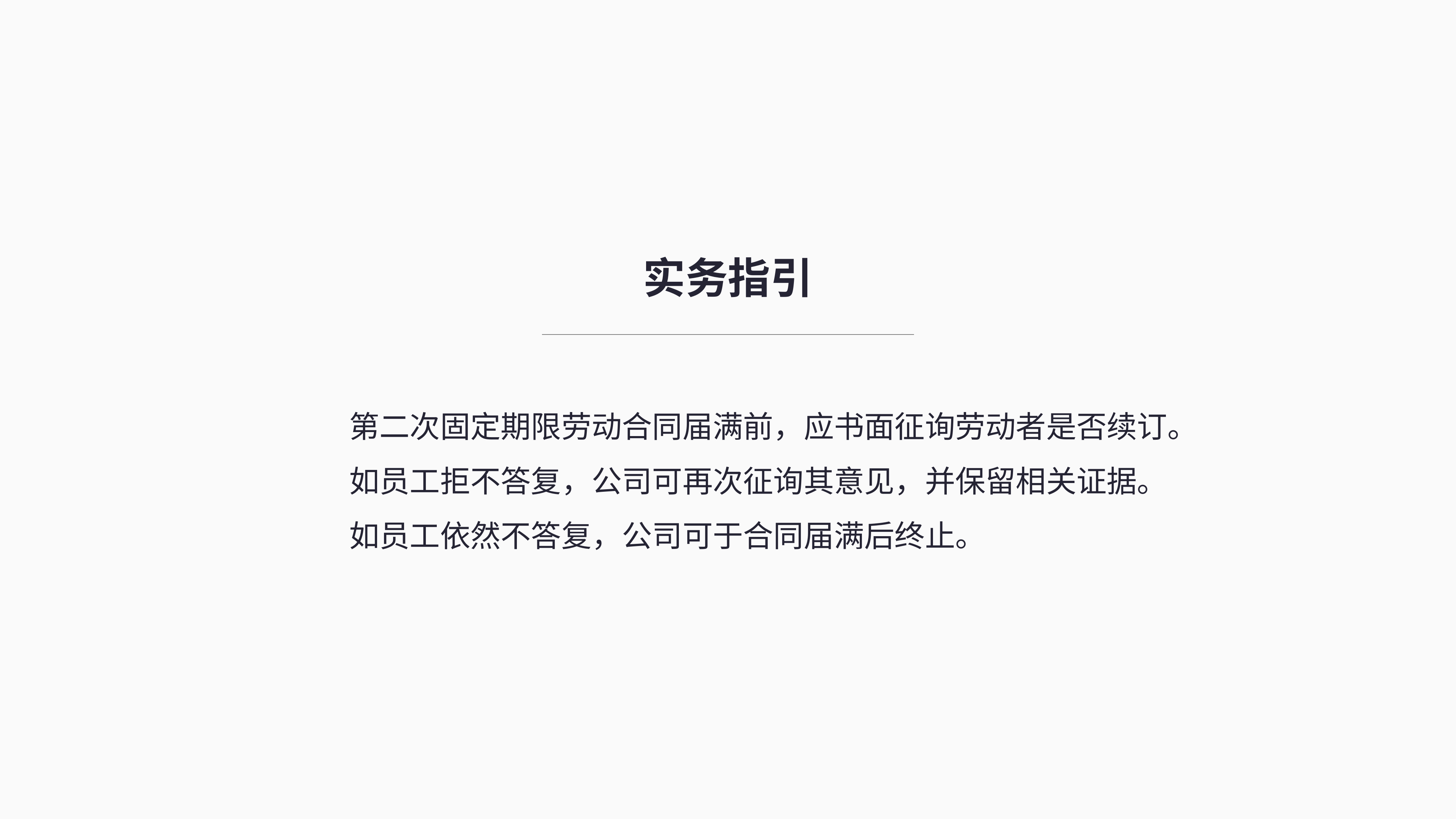

实务指引

第二次固定期限劳动合同届满前，应书面征询劳动者是否续订。如员工拒不答复，公司可再次征询其意见，并保留相关证据。
如员工依然不答复，公司可于合同届满后终止。